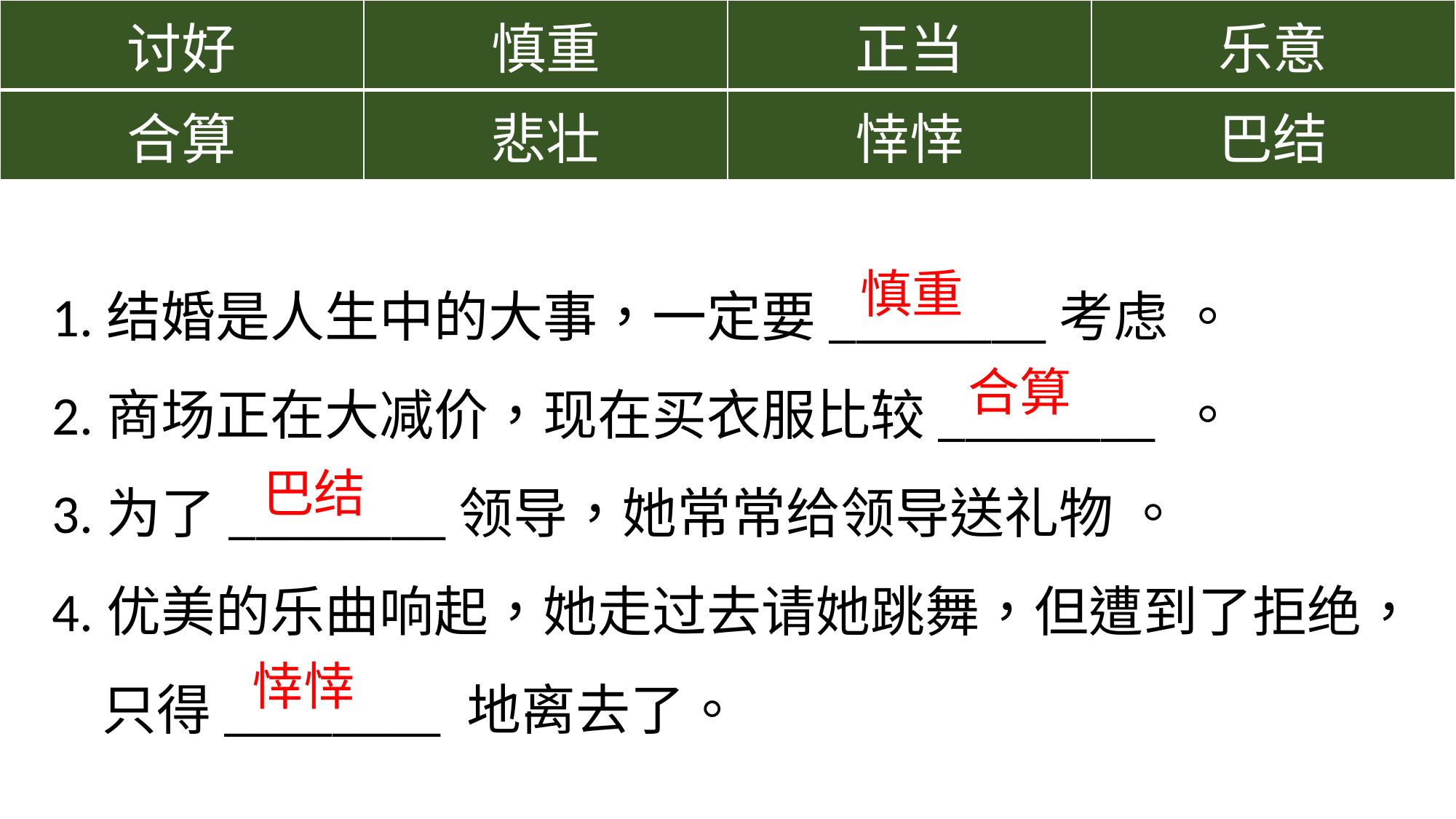

| 讨好 | 慎重 | 正当 | 乐意 |
| --- | --- | --- | --- |
| 合算 | 悲壮 | 悻悻 | 巴结 |
1.结婚是人生中的大事，一定要________考虑 。
2.商场正在大减价，现在买衣服比较________ 。
3.为了________领导，她常常给领导送礼物 。
4.优美的乐曲响起，她走过去请她跳舞，但遭到了拒绝，
   只得________ 地离去了。
慎重
合算
巴结
悻悻